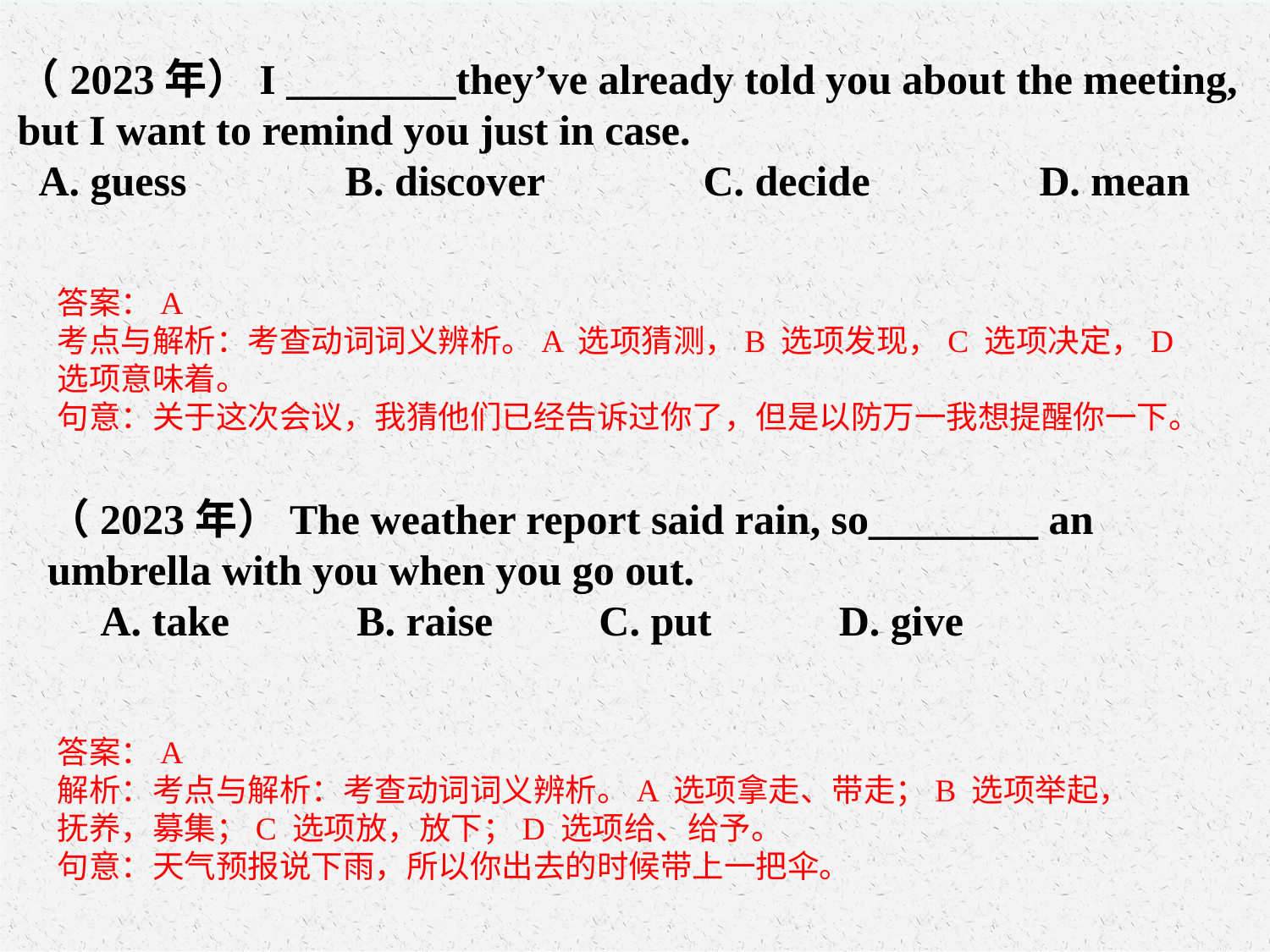

（2023年）I ________they’ve already told you about the meeting, but I want to remind you just in case.
  A. guess               B. discover               C. decide                D. mean
答案：A
考点与解析：考查动词词义辨析。A 选项猜测，B 选项发现，C 选项决定，D 选项意味着。
句意：关于这次会议，我猜他们已经告诉过你了，但是以防万一我想提醒你一下。
（2023年）The weather report said rain, so________ an umbrella with you when you go out.
     A. take            B. raise          C. put            D. give
答案：A
解析：考点与解析：考查动词词义辨析。A 选项拿走、带走；B 选项举起，抚养，募集；C 选项放，放下；D 选项给、给予。
句意：天气预报说下雨，所以你出去的时候带上一把伞。